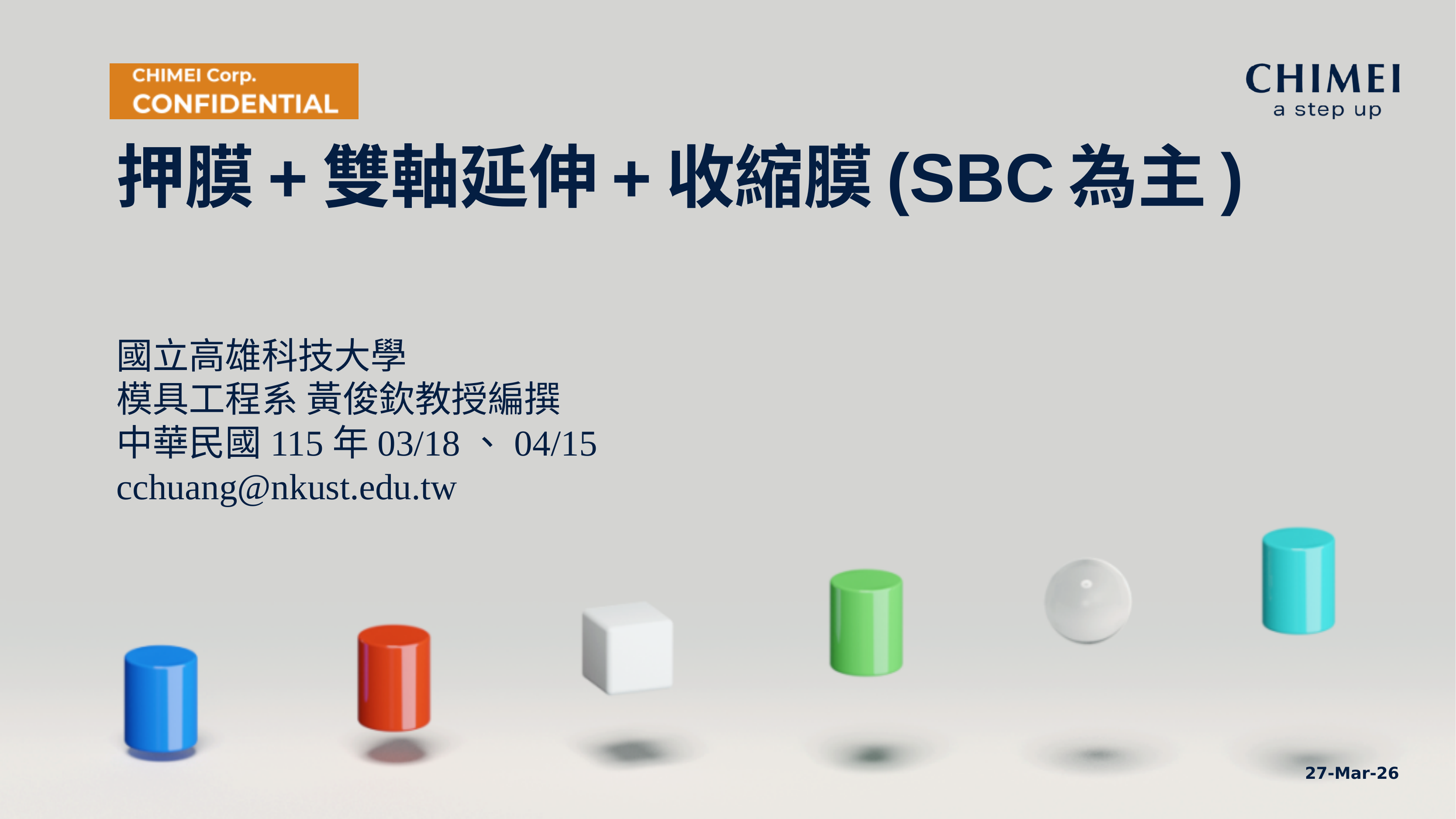

# 押膜+雙軸延伸+收縮膜(SBC為主)
國立高雄科技大學
模具工程系 黃俊欽教授編撰
中華民國115年03/18、04/15
cchuang@nkust.edu.tw

27-Mar-26